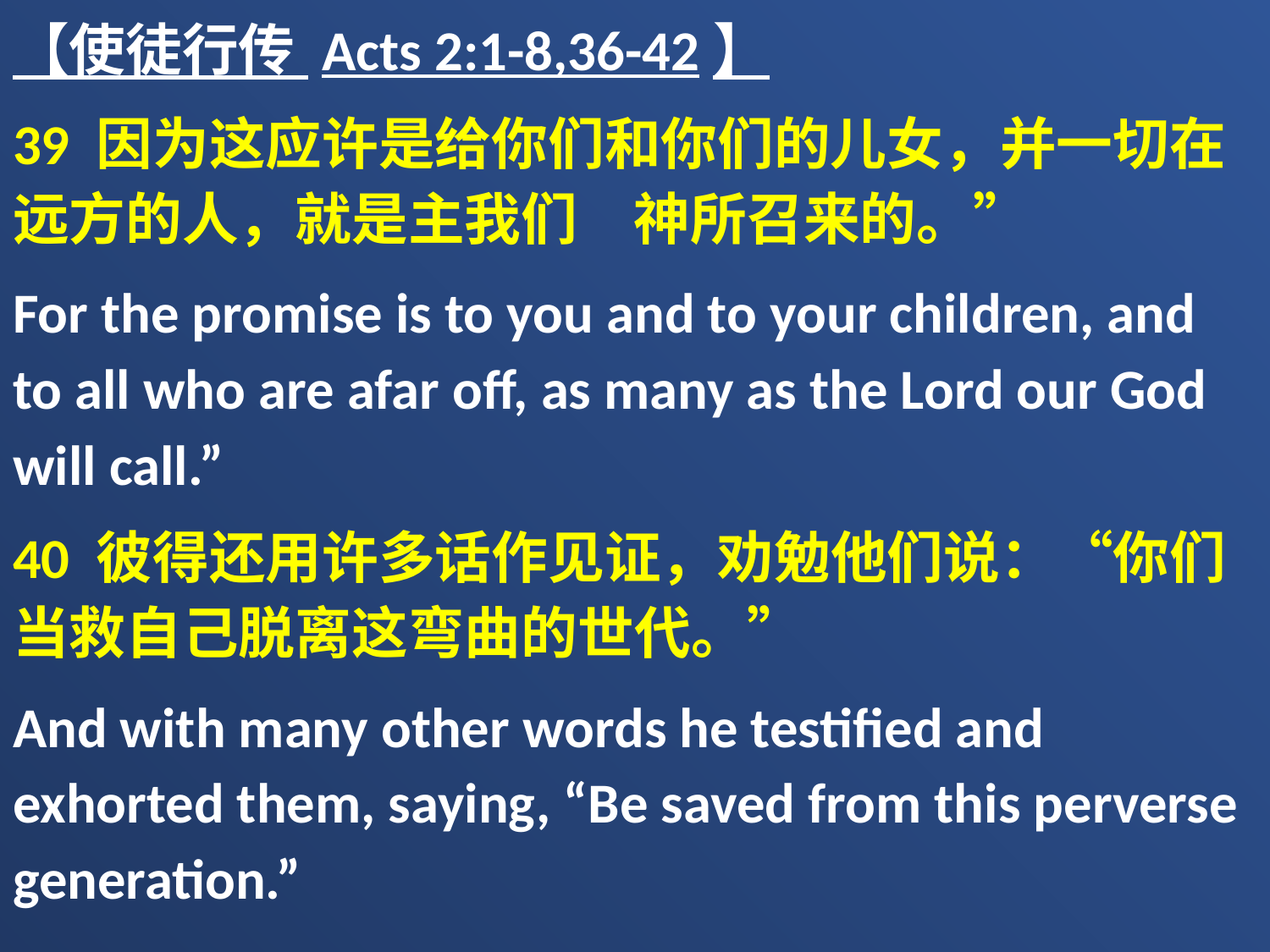

【使徒行传 Acts 2:1-8,36-42】
39 因为这应许是给你们和你们的儿女，并一切在远方的人，就是主我们　神所召来的。”
For the promise is to you and to your children, and to all who are afar off, as many as the Lord our God will call.”
40 彼得还用许多话作见证，劝勉他们说：“你们当救自己脱离这弯曲的世代。”
And with many other words he testified and exhorted them, saying, “Be saved from this perverse generation.”